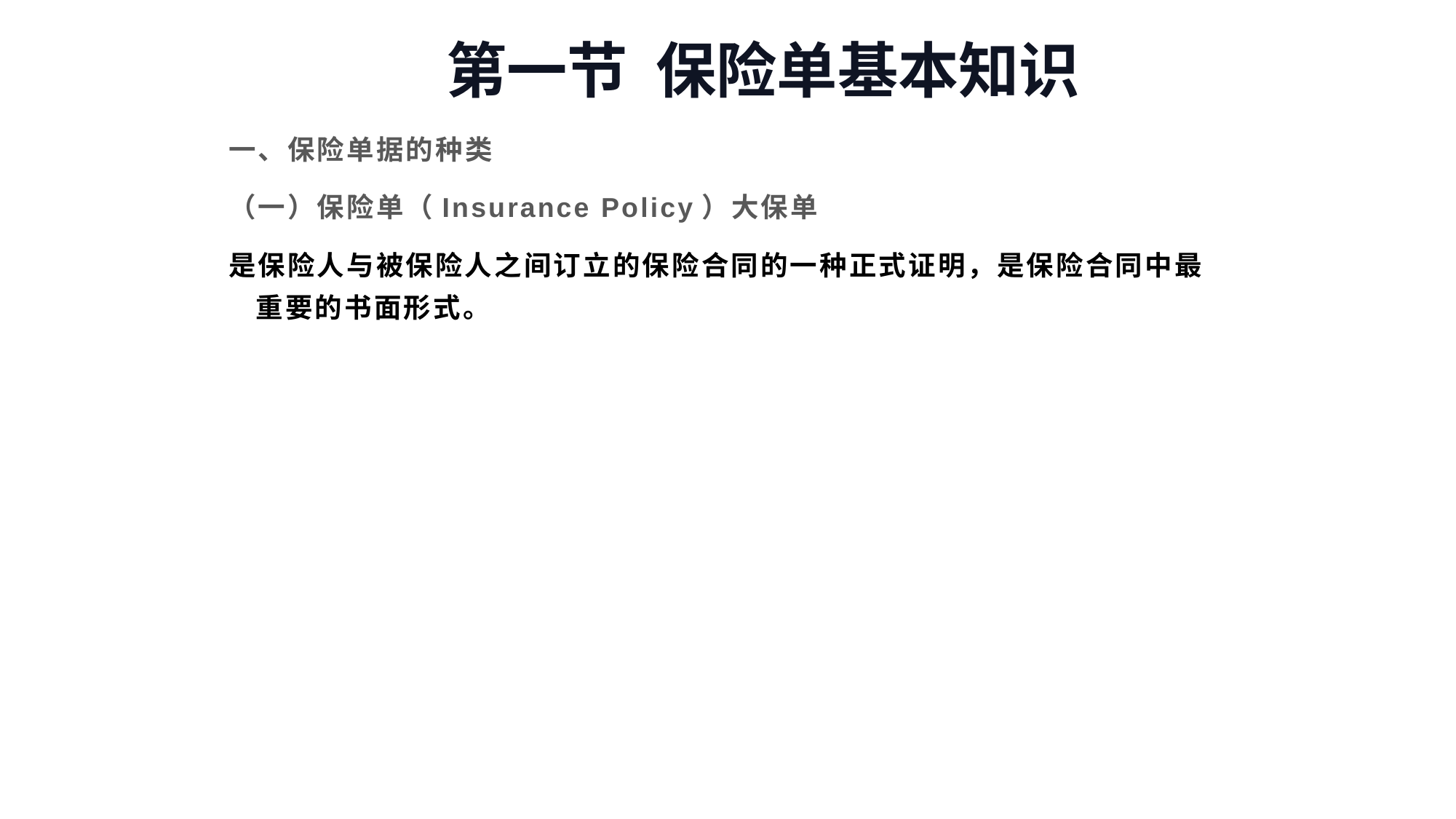

第一节  保险单基本知识
一、保险单据的种类
（一）保险单（Insurance Policy）大保单
是保险人与被保险人之间订立的保险合同的一种正式证明，是保险合同中最重要的书面形式。